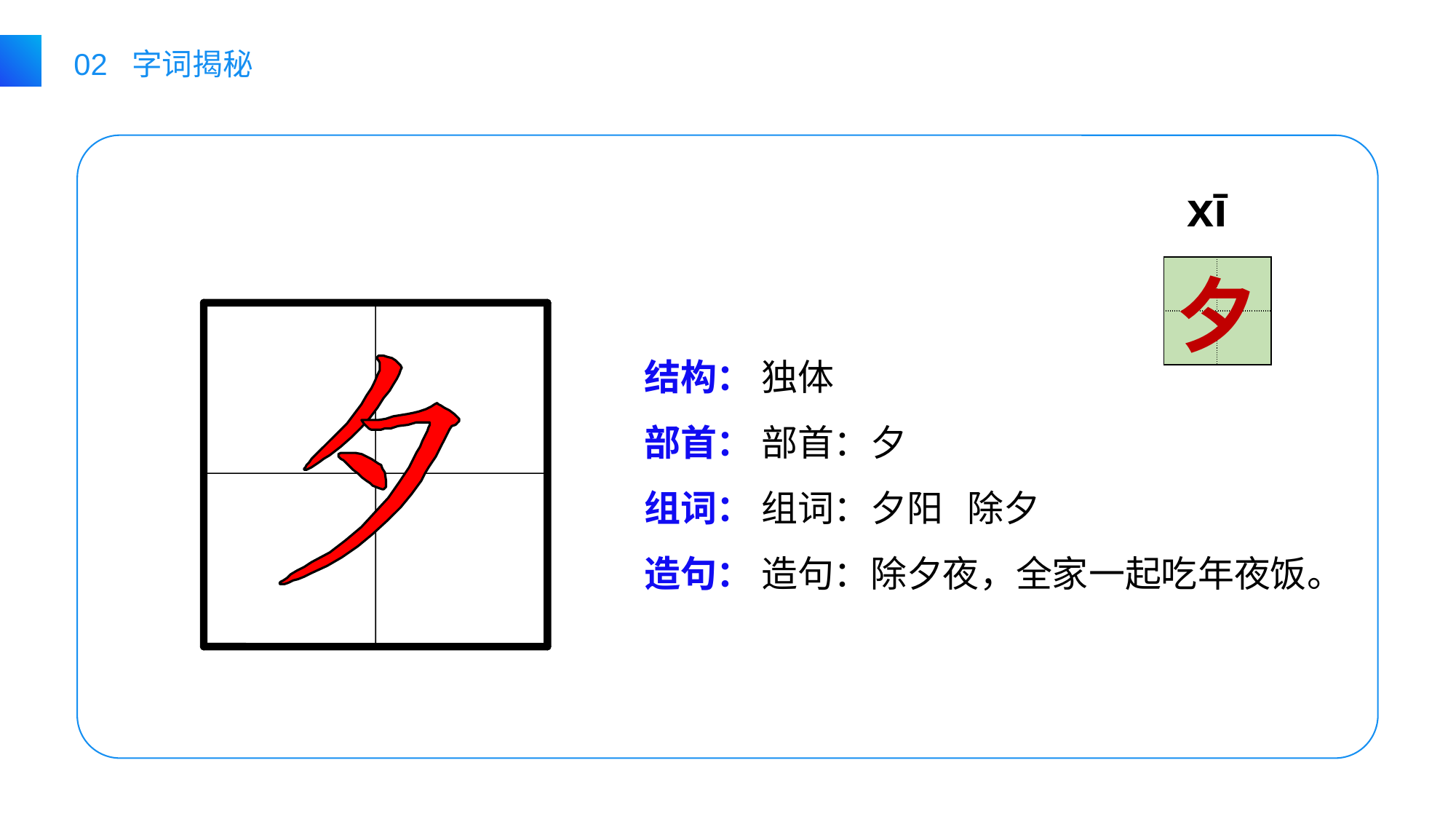

02  字词揭秘

 xī
|  |  |
| --- | --- |
|  |  |
夕

结构：
部首：
组词：
造句：

独体
部首：夕
组词：夕阳   除夕
造句：除夕夜，全家一起吃年夜饭。